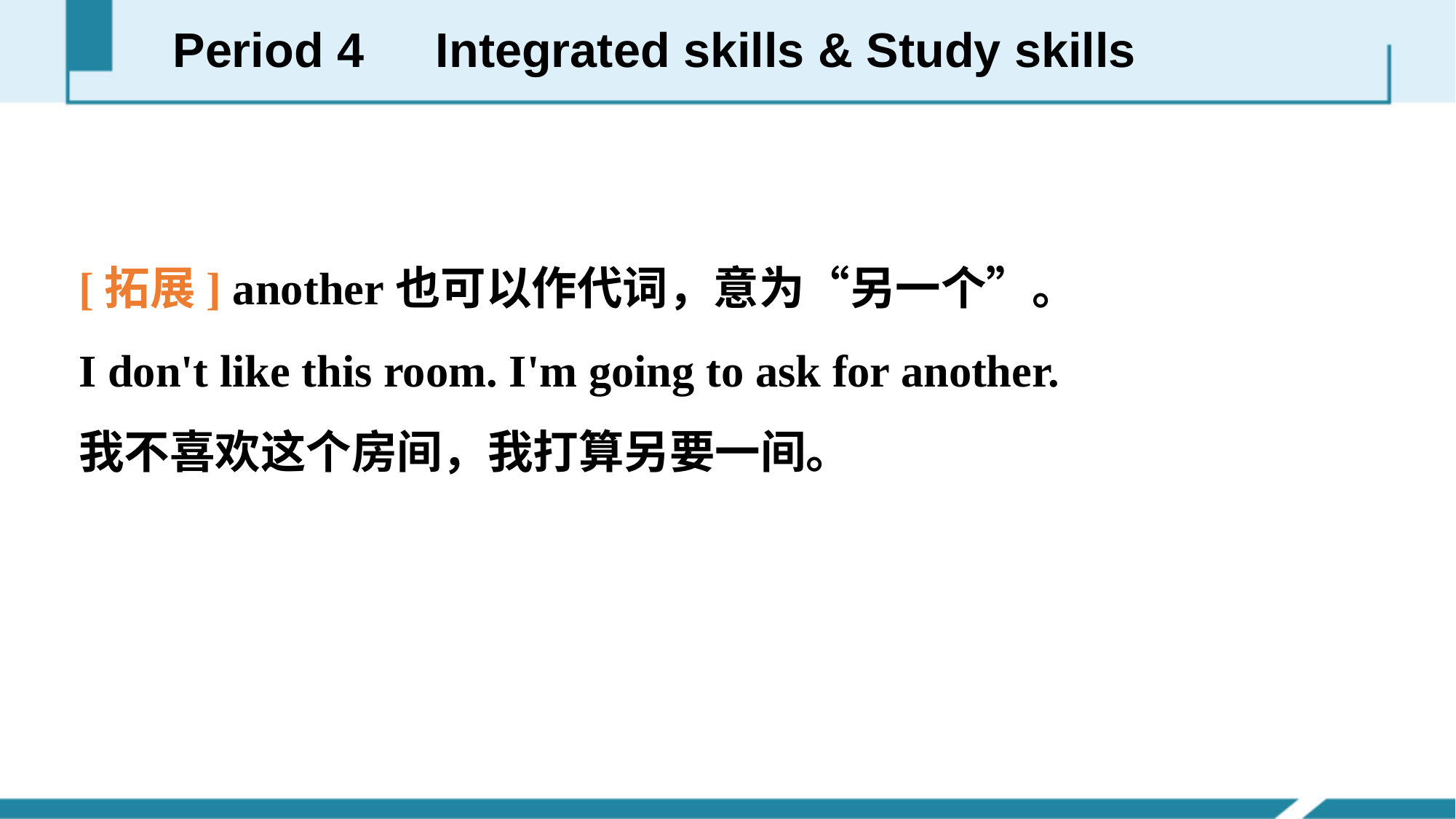

Period 4　Integrated skills & Study skills
[拓展] another也可以作代词，意为“另一个”。
I don't like this room. I'm going to ask for another.
我不喜欢这个房间，我打算另要一间。